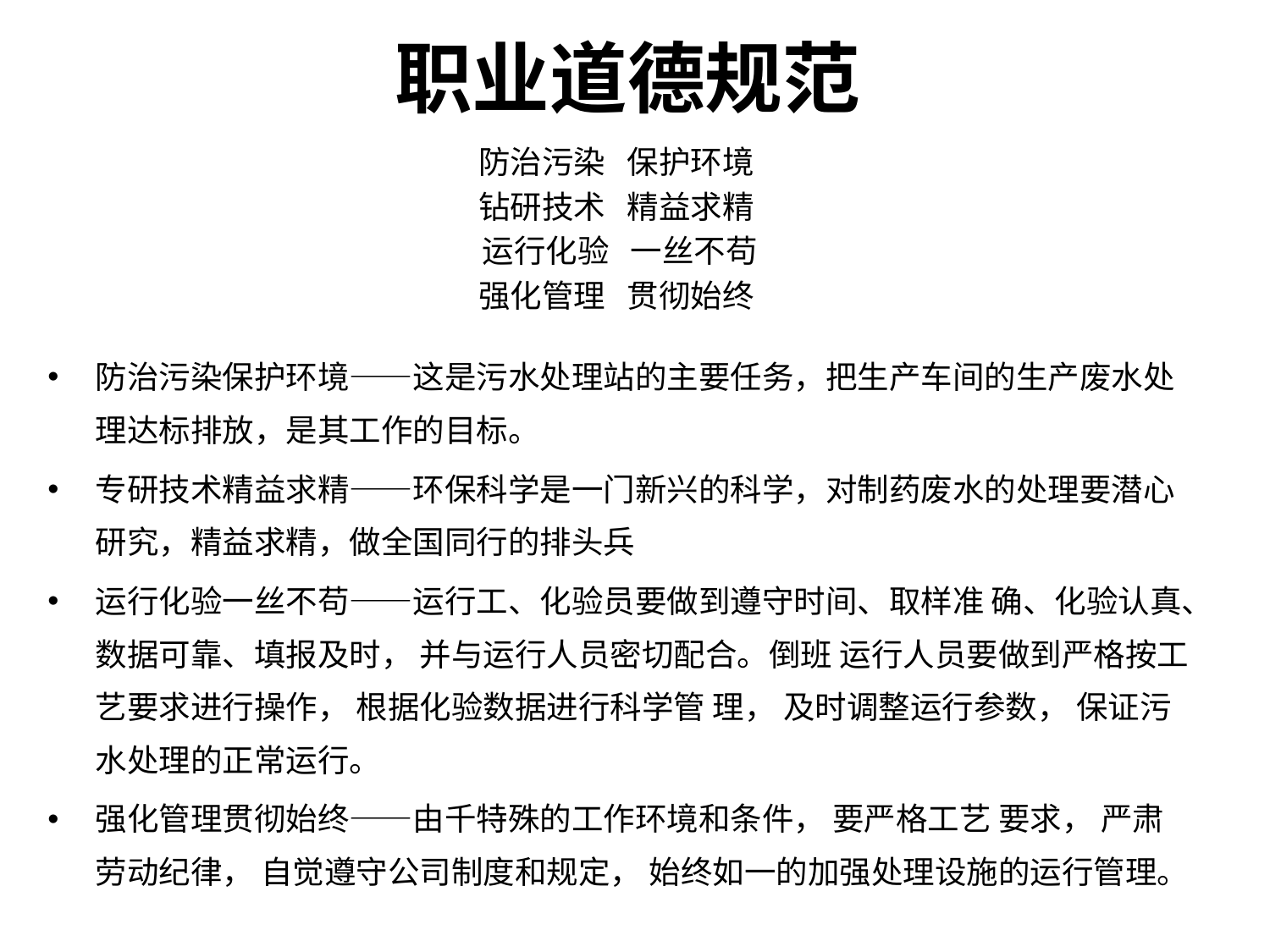

# 职业道德规范
防治污染   保护环境
钻研技术   精益求精
运行化验   一丝不苟
强化管理   贯彻始终

防治污染保护环境——这是污水处理站的主要任务，把生产车间的生产废水处理达标排放，是其工作的目标。
专研技术精益求精——环保科学是一门新兴的科学，对制药废水的处理要潜心研究，精益求精，做全国同行的排头兵
运行化验一丝不苟——运行工、化验员要做到遵守时间、取样准 确、化验认真、数据可靠、填报及时， 并与运行人员密切配合。倒班 运行人员要做到严格按工艺要求进行操作， 根据化验数据进行科学管 理， 及时调整运行参数， 保证污水处理的正常运行。
强化管理贯彻始终——由千特殊的工作环境和条件， 要严格工艺 要求， 严肃劳动纪律， 自觉遵守公司制度和规定， 始终如一的加强处理设施的运行管理。